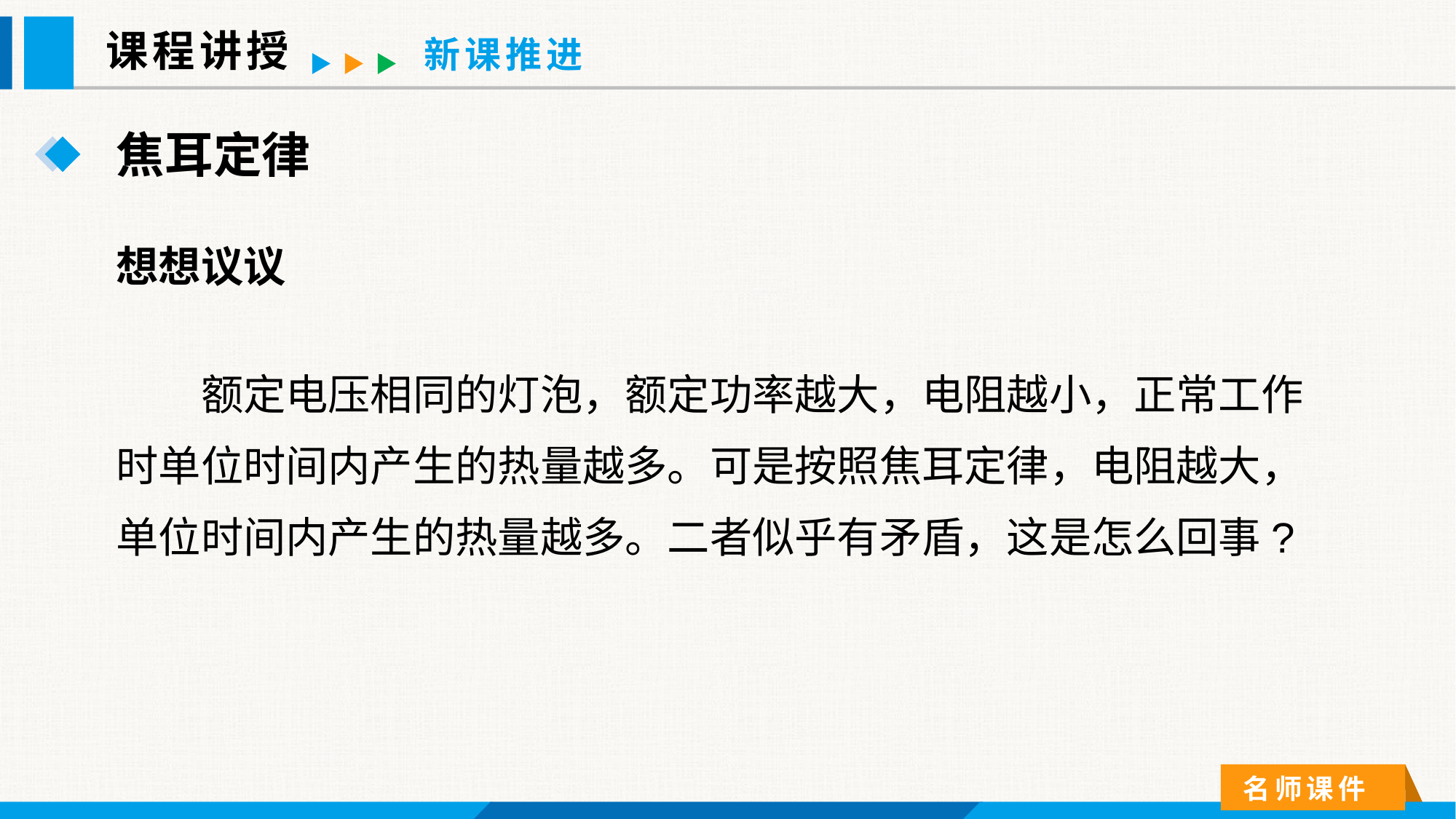

课程讲授
新课推进

焦耳定律

想想议议
　　额定电压相同的灯泡，额定功率越大，电阻越小，正常工作时单位时间内产生的热量越多。可是按照焦耳定律，电阻越大，单位时间内产生的热量越多。二者似乎有矛盾，这是怎么回事?